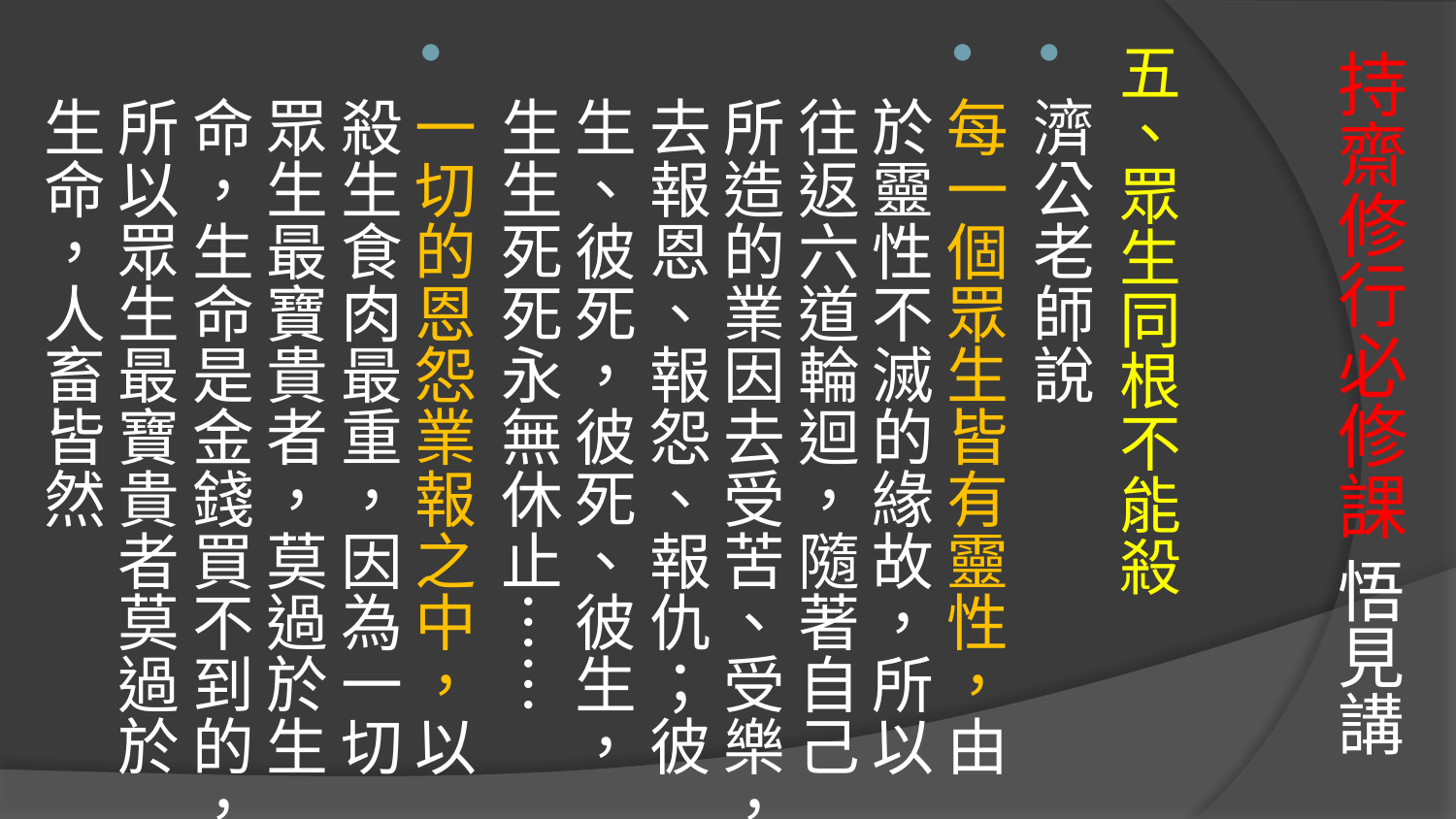

# 持齋修行必修課 悟見講
五、眾生同根不能殺
濟公老師說
每一個眾生皆有靈性，由於靈性不滅的緣故，所以往返六道輪迴，隨著自己所造的業因去受苦、受樂，去報恩、報怨、報仇；彼生、彼死，彼死、彼生，生生死死永無休止……
一切的恩怨業報之中，以殺生食肉最重，因為一切眾生最寶貴者，莫過於生命，生命是金錢買不到的，所以眾生最寶貴者莫過於生命，人畜皆然